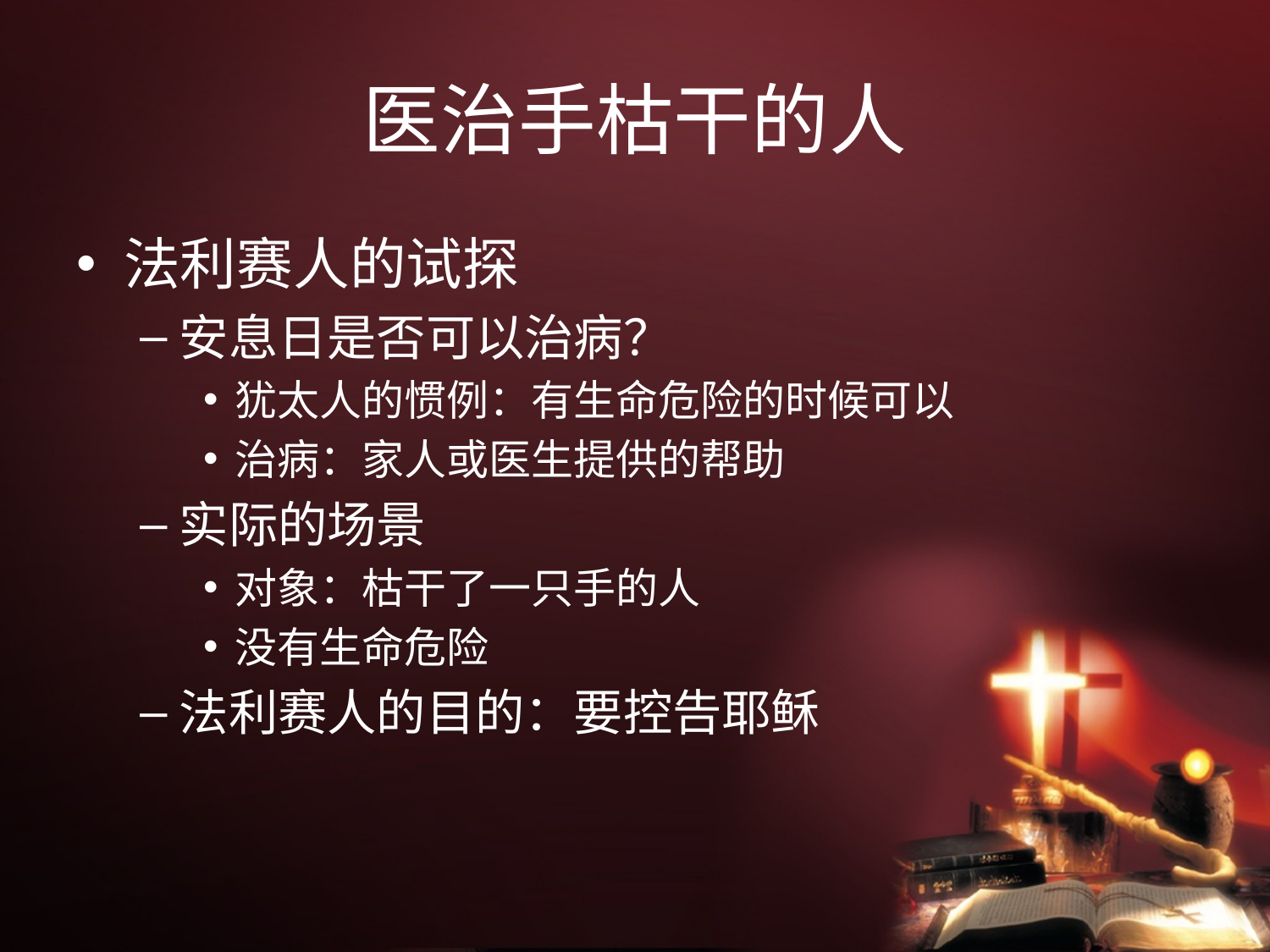

# 医治手枯干的人
法利赛人的试探
安息日是否可以治病？
犹太人的惯例：有生命危险的时候可以
治病：家人或医生提供的帮助
实际的场景
对象：枯干了一只手的人
没有生命危险
法利赛人的目的：要控告耶稣